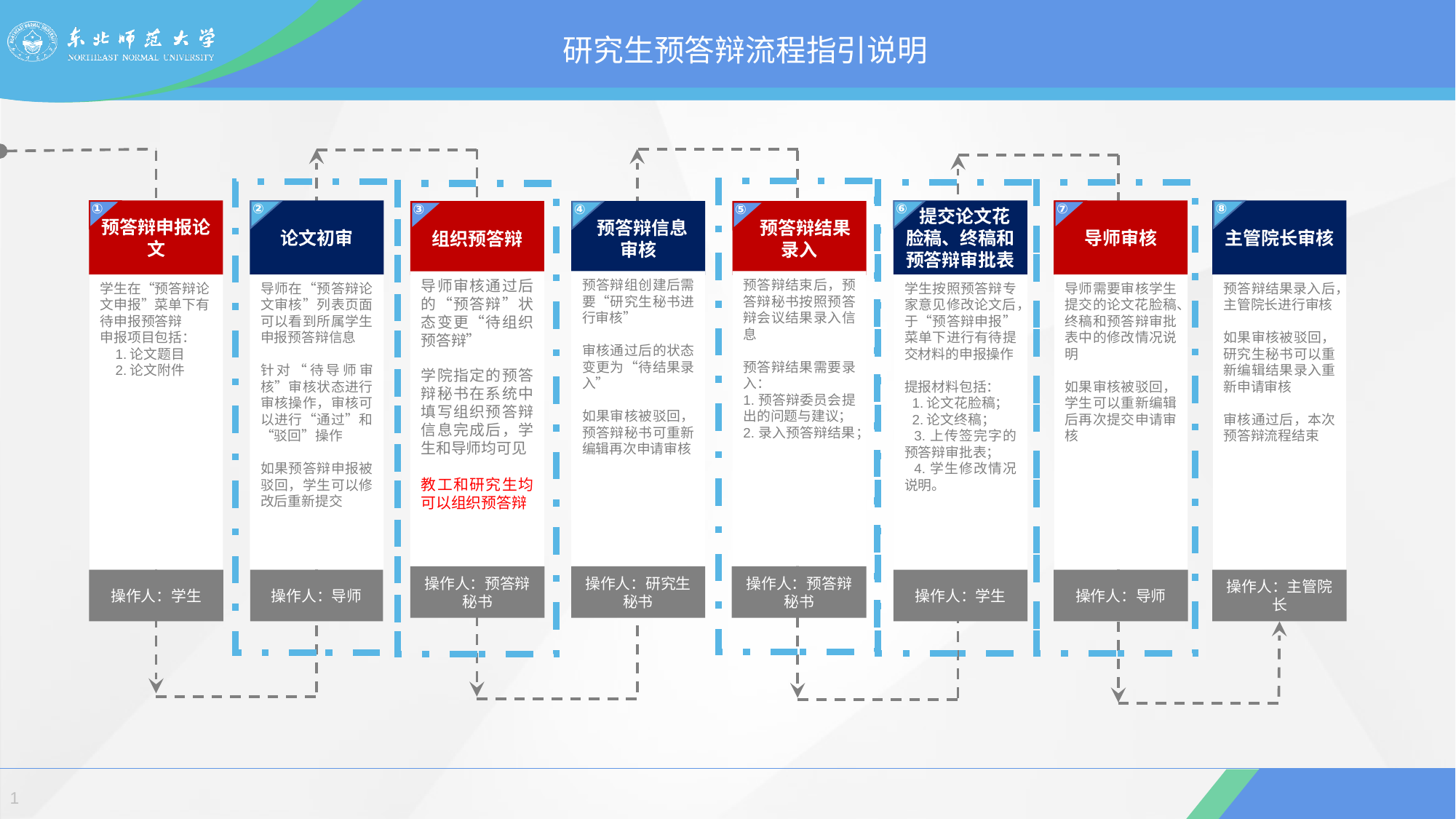

研究生预答辩流程指引说明

①

⑦

⑧

②

⑥

④

③

⑤

 提交论文花脸稿、终稿和预答辩审批表
学生按照预答辩专家意见修改论文后，于“预答辩申报”菜单下进行有待提交材料的申报操作

提报材料包括：
  1.论文花脸稿；
  2.论文终稿；
  3.上传签完字的预答辩审批表；
  4.学生修改情况说明。

操作人：学生
预答辩申报论文
学生在“预答辩论文申报”菜单下有待申报预答辩
申报项目包括：
    1.论文题目
    2.论文附件

操作人：学生
论文初审
导师在“预答辩论文审核”列表页面可以看到所属学生申报预答辩信息

针对“待导师审核”审核状态进行审核操作，审核可以进行“通过”和“驳回”操作

如果预答辩申报被驳回，学生可以修改后重新提交

操作人：导师
导师审核
导师需要审核学生提交的论文花脸稿、终稿和预答辩审批表中的修改情况说明

如果审核被驳回，学生可以重新编辑后再次提交申请审核
操作人：导师
主管院长审核
预答辩结果录入后，主管院长进行审核

如果审核被驳回，研究生秘书可以重新编辑结果录入重新申请审核

审核通过后，本次预答辩流程结束

操作人：主管院长
组织预答辩
导师审核通过后的“预答辩”状态变更“待组织预答辩”

学院指定的预答辩秘书在系统中填写组织预答辩信息完成后，学生和导师均可见

教工和研究生均可以组织预答辩
操作人：预答辩秘书
 预答辩信息审核
预答辩组创建后需要“研究生秘书进行审核”

审核通过后的状态变更为“待结果录入”

如果审核被驳回，预答辩秘书可重新编辑再次申请审核
操作人：研究生秘书
  预答辩结果录入
预答辩结束后，预答辩秘书按照预答辩会议结果录入信息

预答辩结果需要录入：
1.预答辩委员会提出的问题与建议；
2.录入预答辩结果；

操作人：预答辩秘书
1